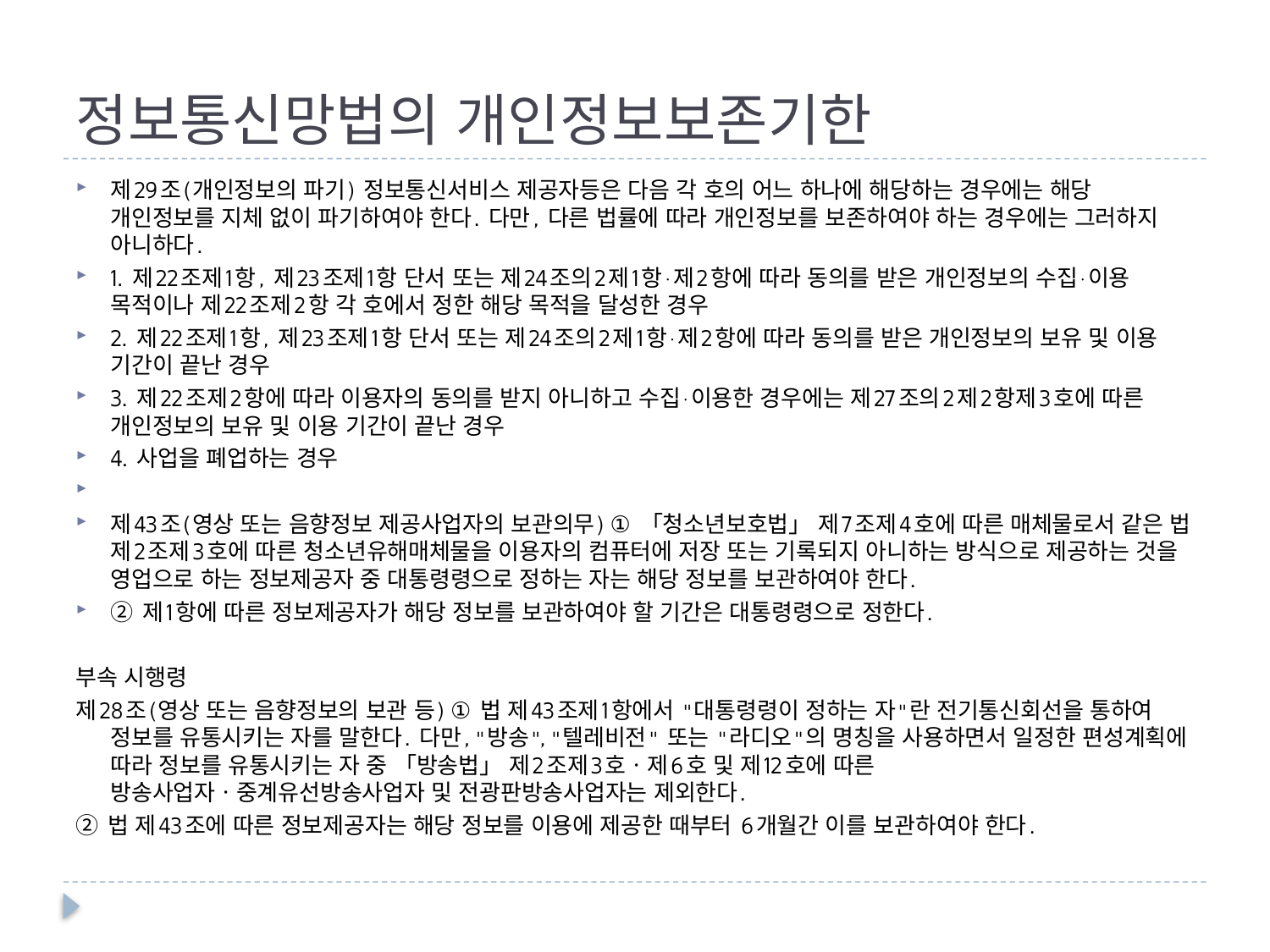

# 정보통신망법의 개인정보보존기한
제29조(개인정보의 파기) 정보통신서비스 제공자등은 다음 각 호의 어느 하나에 해당하는 경우에는 해당 개인정보를 지체 없이 파기하여야 한다. 다만, 다른 법률에 따라 개인정보를 보존하여야 하는 경우에는 그러하지 아니하다.
1. 제22조제1항, 제23조제1항 단서 또는 제24조의2제1항·제2항에 따라 동의를 받은 개인정보의 수집·이용 목적이나 제22조제2항 각 호에서 정한 해당 목적을 달성한 경우
2. 제22조제1항, 제23조제1항 단서 또는 제24조의2제1항·제2항에 따라 동의를 받은 개인정보의 보유 및 이용 기간이 끝난 경우
3. 제22조제2항에 따라 이용자의 동의를 받지 아니하고 수집·이용한 경우에는 제27조의2제2항제3호에 따른 개인정보의 보유 및 이용 기간이 끝난 경우
4. 사업을 폐업하는 경우

제43조(영상 또는 음향정보 제공사업자의 보관의무) ① 「청소년보호법」 제7조제4호에 따른 매체물로서 같은 법 제2조제3호에 따른 청소년유해매체물을 이용자의 컴퓨터에 저장 또는 기록되지 아니하는 방식으로 제공하는 것을 영업으로 하는 정보제공자 중 대통령령으로 정하는 자는 해당 정보를 보관하여야 한다.
② 제1항에 따른 정보제공자가 해당 정보를 보관하여야 할 기간은 대통령령으로 정한다.

부속 시행령
제28조(영상 또는 음향정보의 보관 등) ① 법 제43조제1항에서 "대통령령이 정하는 자"란 전기통신회선을 통하여 정보를 유통시키는 자를 말한다. 다만, "방송", "텔레비전" 또는 "라디오"의 명칭을 사용하면서 일정한 편성계획에 따라 정보를 유통시키는 자 중 「방송법」 제2조제3호ㆍ제6호 및 제12호에 따른 방송사업자ㆍ중계유선방송사업자 및 전광판방송사업자는 제외한다.
② 법 제43조에 따른 정보제공자는 해당 정보를 이용에 제공한 때부터 6개월간 이를 보관하여야 한다.